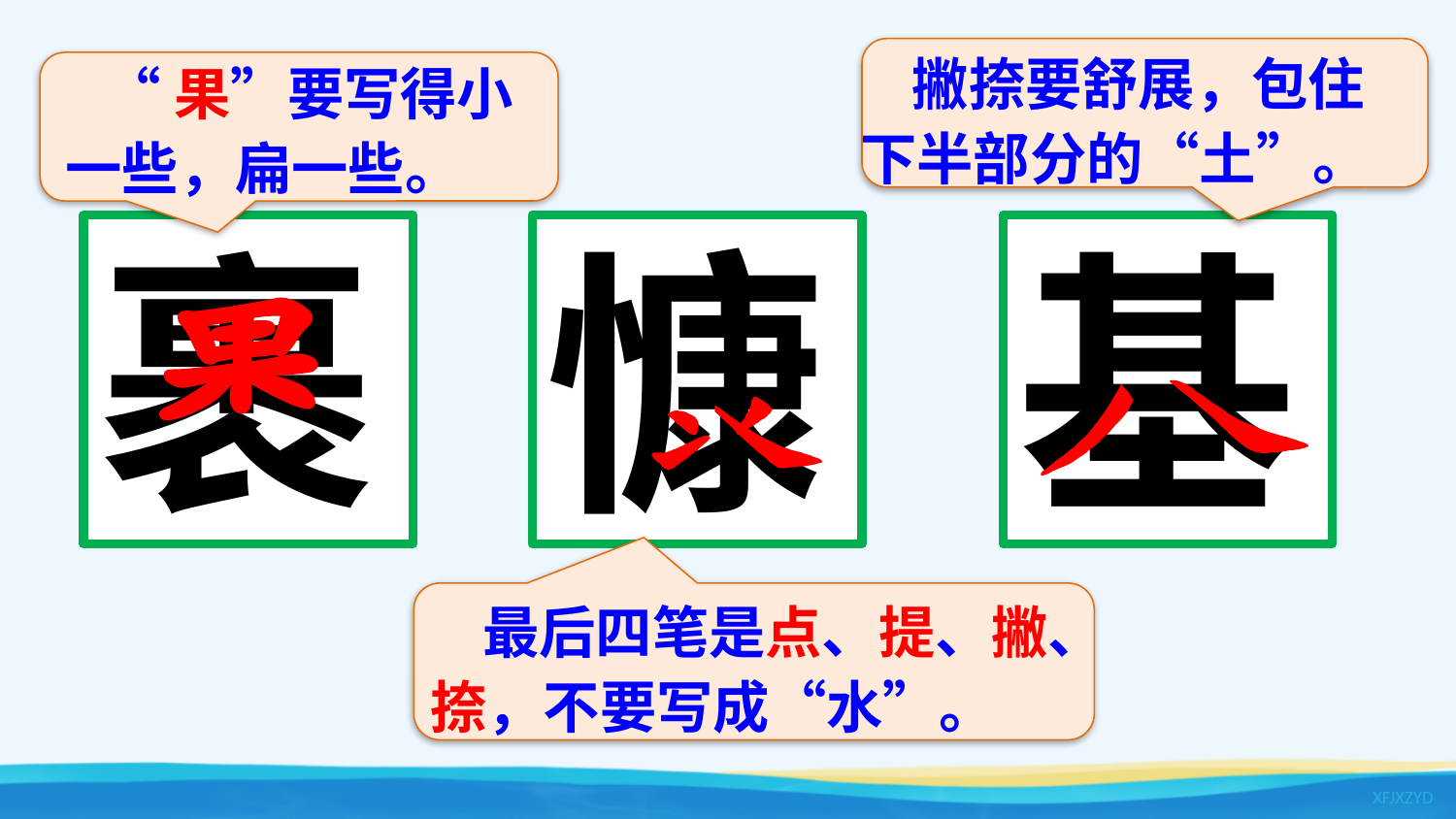

撇捺要舒展，包住下半部分的“土”。

   “果”要写得小一些，扁一些。

裹
慷
基

   最后四笔是点、提、撇、捺，不要写成“水”。